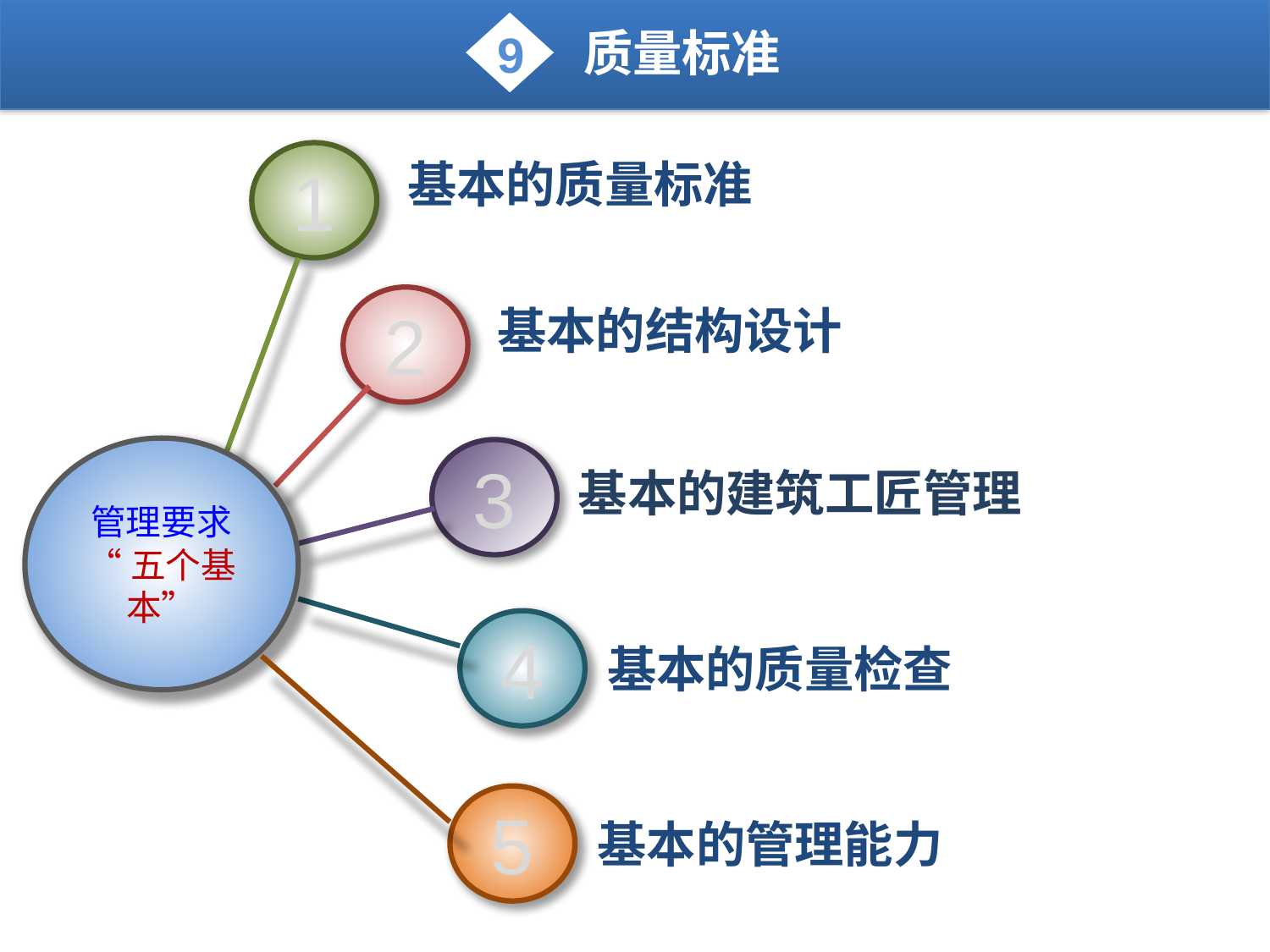

质量标准
9
1

基本的质量标准
2

基本的结构设计
管理要求
“五个基本”
3

基本的建筑工匠管理

4
基本的质量检查

5
基本的管理能力